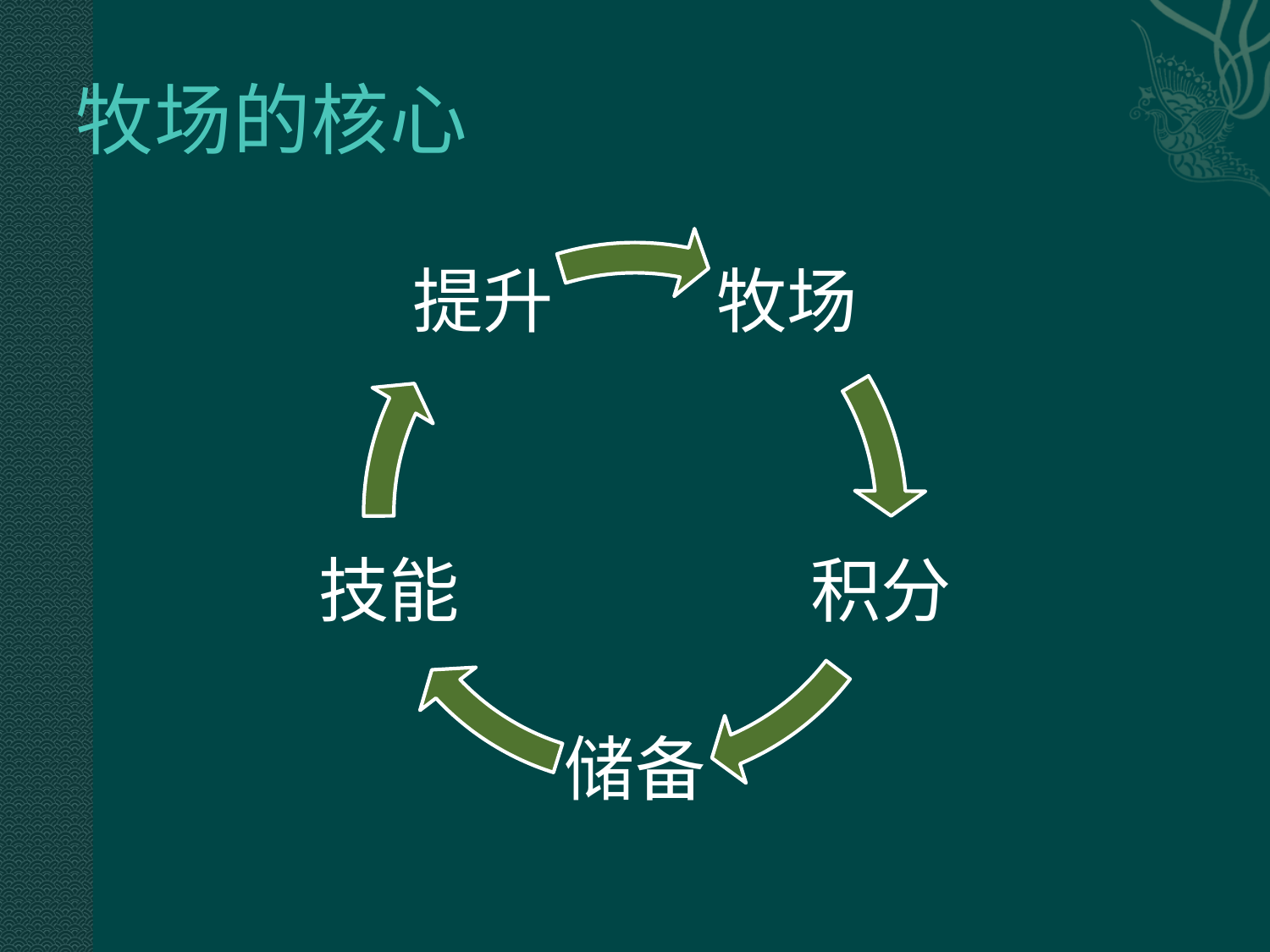

# 牧场的核心
牧场
积分
储备
技能
提升